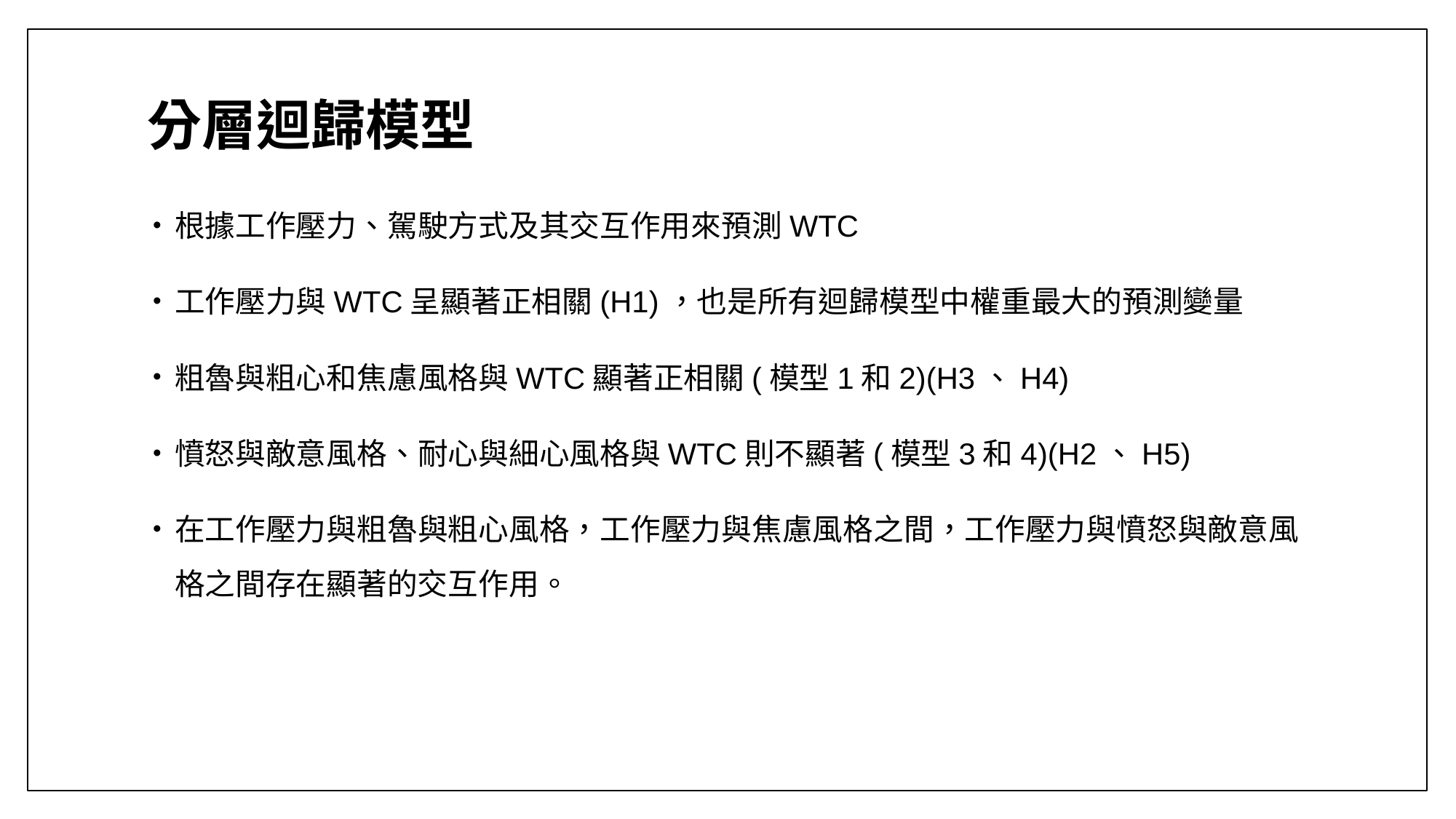

# 分層迴歸模型
根據工作壓力、駕駛方式及其交互作用來預測WTC
工作壓力與WTC呈顯著正相關(H1)，也是所有迴歸模型中權重最大的預測變量
粗魯與粗心和焦慮風格與WTC顯著正相關(模型1和2)(H3、H4)
憤怒與敵意風格、耐心與細心風格與WTC則不顯著(模型3和4)(H2、H5)
在工作壓力與粗魯與粗心風格，工作壓力與焦慮風格之間，工作壓力與憤怒與敵意風格之間存在顯著的交互作用。